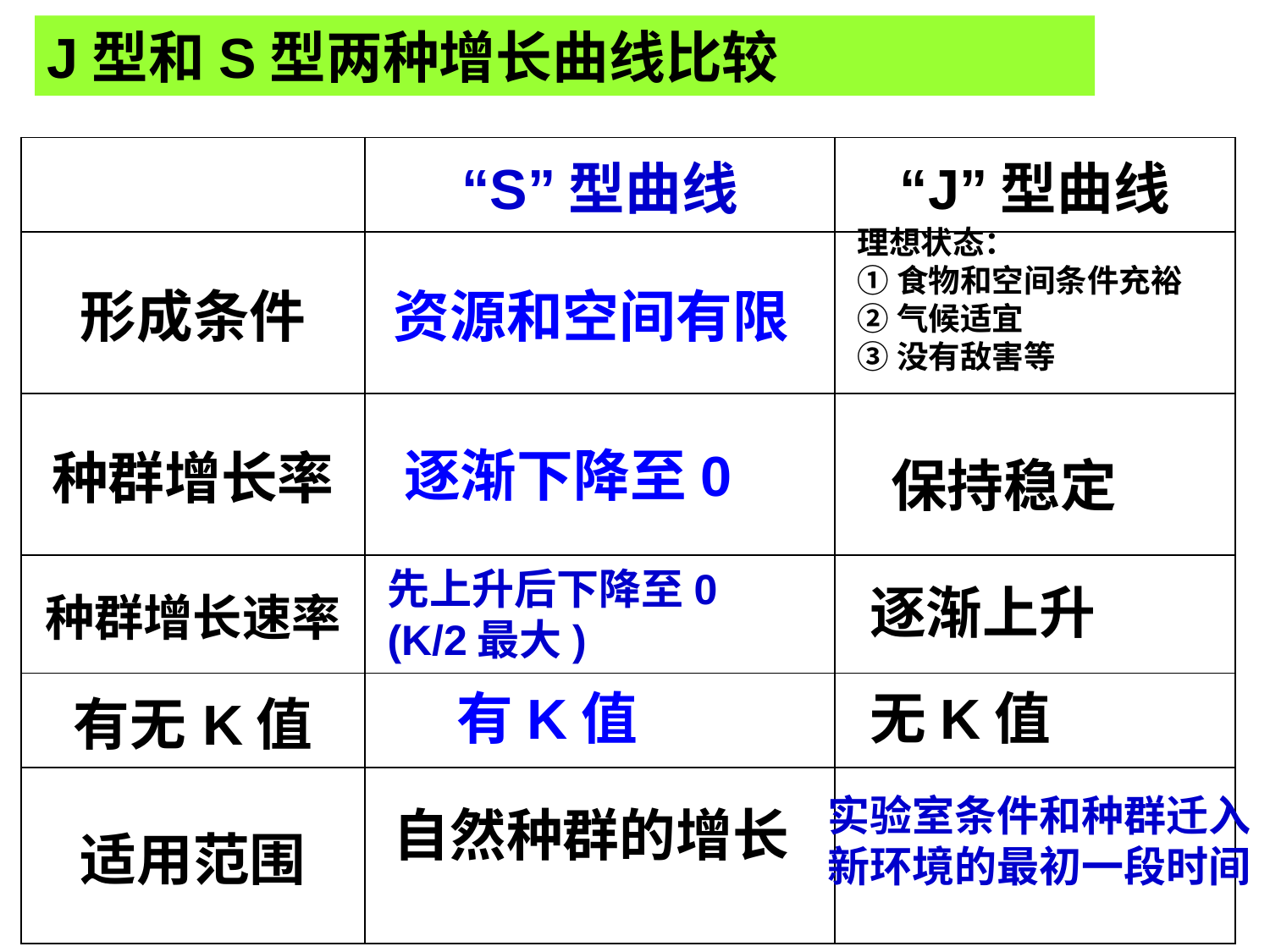

J型和S型两种增长曲线比较
|  | “S”型曲线 | “J”型曲线 |
| --- | --- | --- |
| 形成条件 |  |  |
| 种群增长率 |  |  |
| 种群增长速率 |  |  |
| 有无K值 |  |  |
| 适用范围 |  |  |
理想状态：
①食物和空间条件充裕
②气候适宜
③没有敌害等

资源和空间有限
逐渐下降至0
保持稳定
先上升后下降至0
(K/2最大)

逐渐上升

有K值
无K值
实验室条件和种群迁入新环境的最初一段时间
自然种群的增长